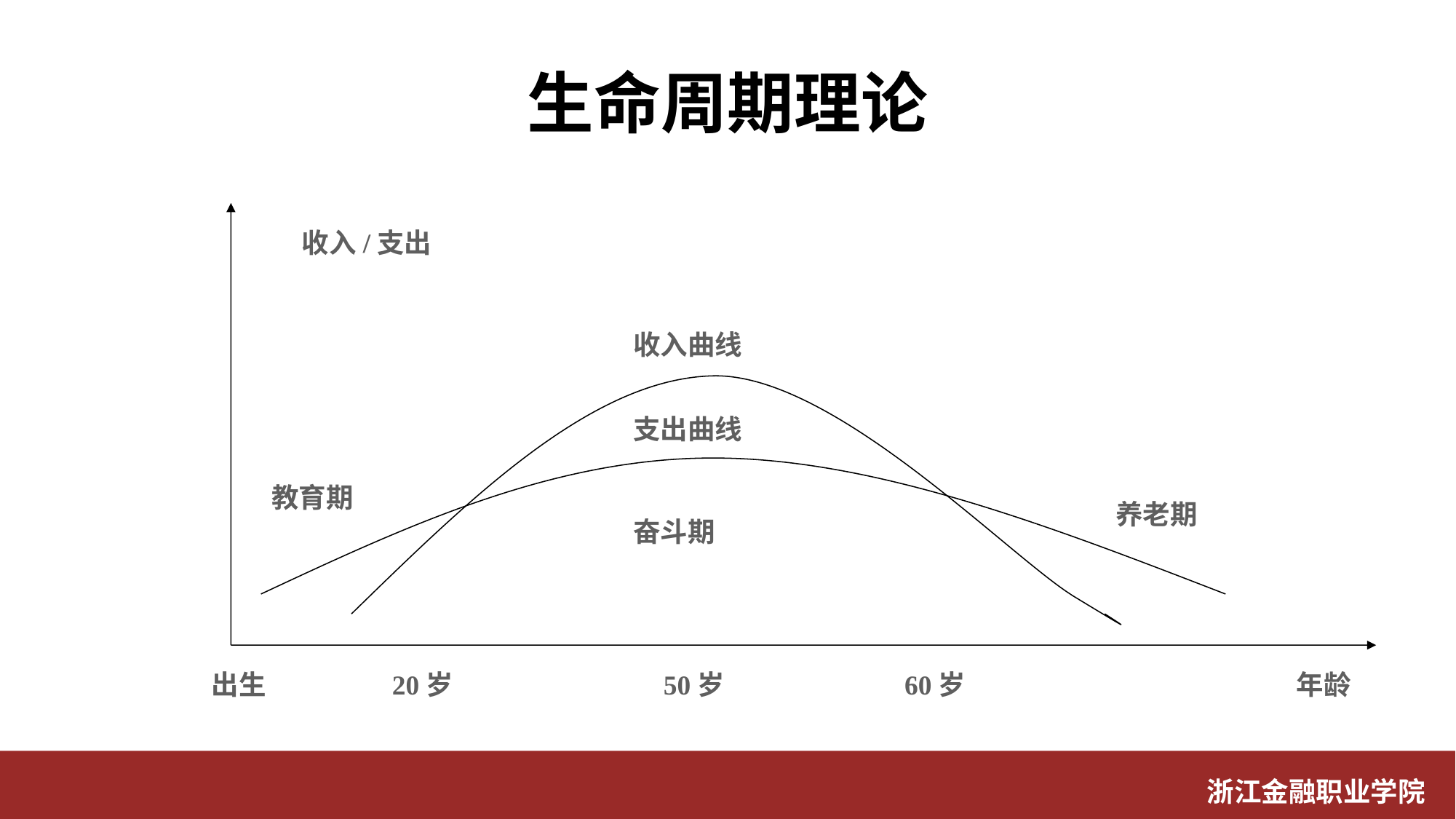

# 生命周期理论

收入/支出
收入曲线

支出曲线

教育期
养老期
奋斗期

出生
20岁
50岁
60岁
年龄